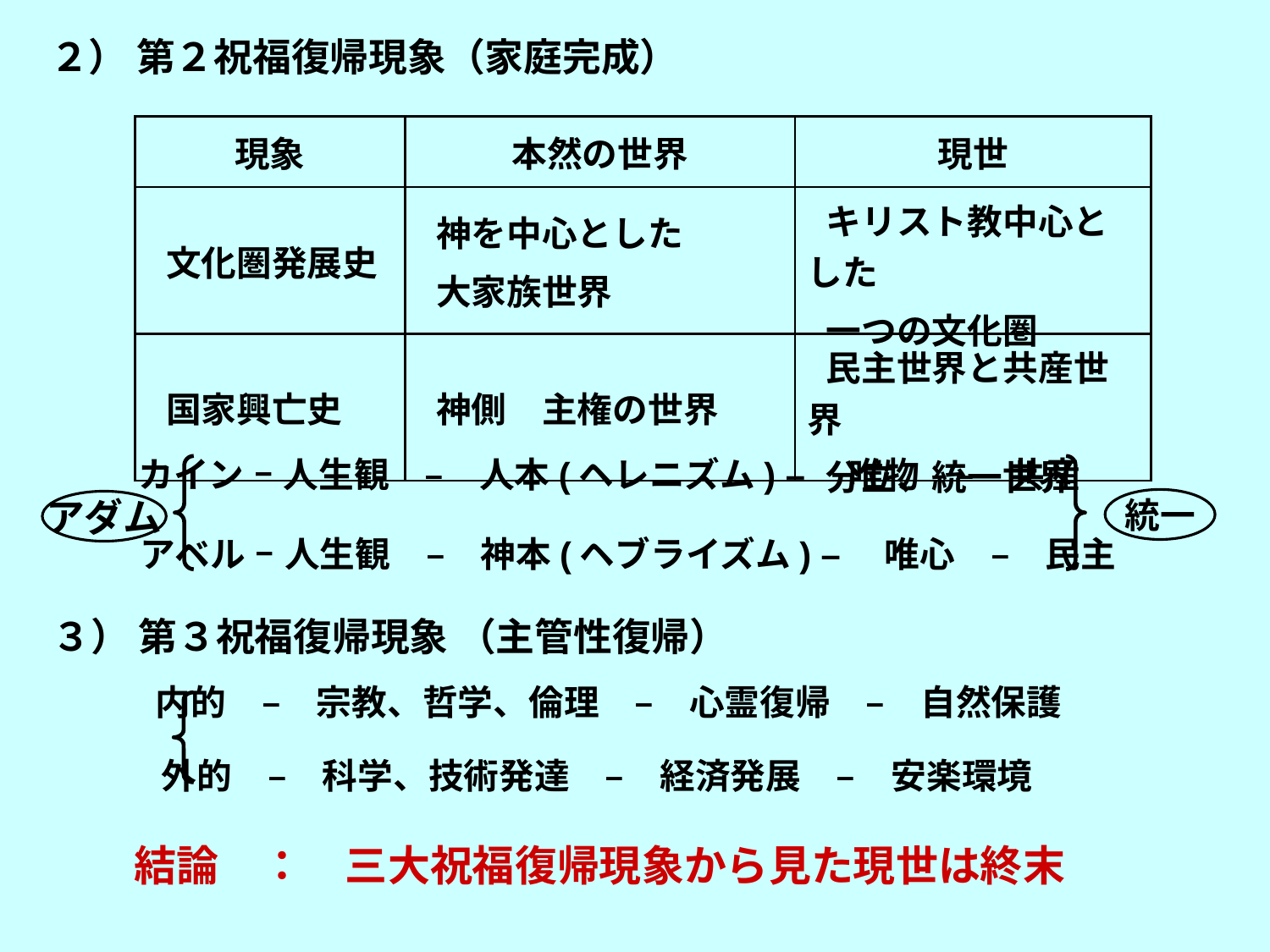

２） 第２祝福復帰現象（家庭完成）
| 現象 | 本然の世界 | 現世 |
| --- | --- | --- |
| 文化圏発展史 | 神を中心とした 大家族世界 | キリスト教中心とした 一つの文化圏 |
| 国家興亡史 | 神側　主権の世界 | 民主世界と共産世界 分立、統一世界 |
カイン – 人生観　–　人本(ヘレニズム) –　唯物　–　共産

統一
アダム
アベル – 人生観　–　神本(ヘブライズム) –　唯心　–　民主
３） 第３祝福復帰現象 （主管性復帰）
内的　–　宗教、哲学、倫理　–　心霊復帰　–　自然保護

外的　–　科学、技術発達　–　経済発展　–　安楽環境
結論　：　三大祝福復帰現象から見た現世は終末